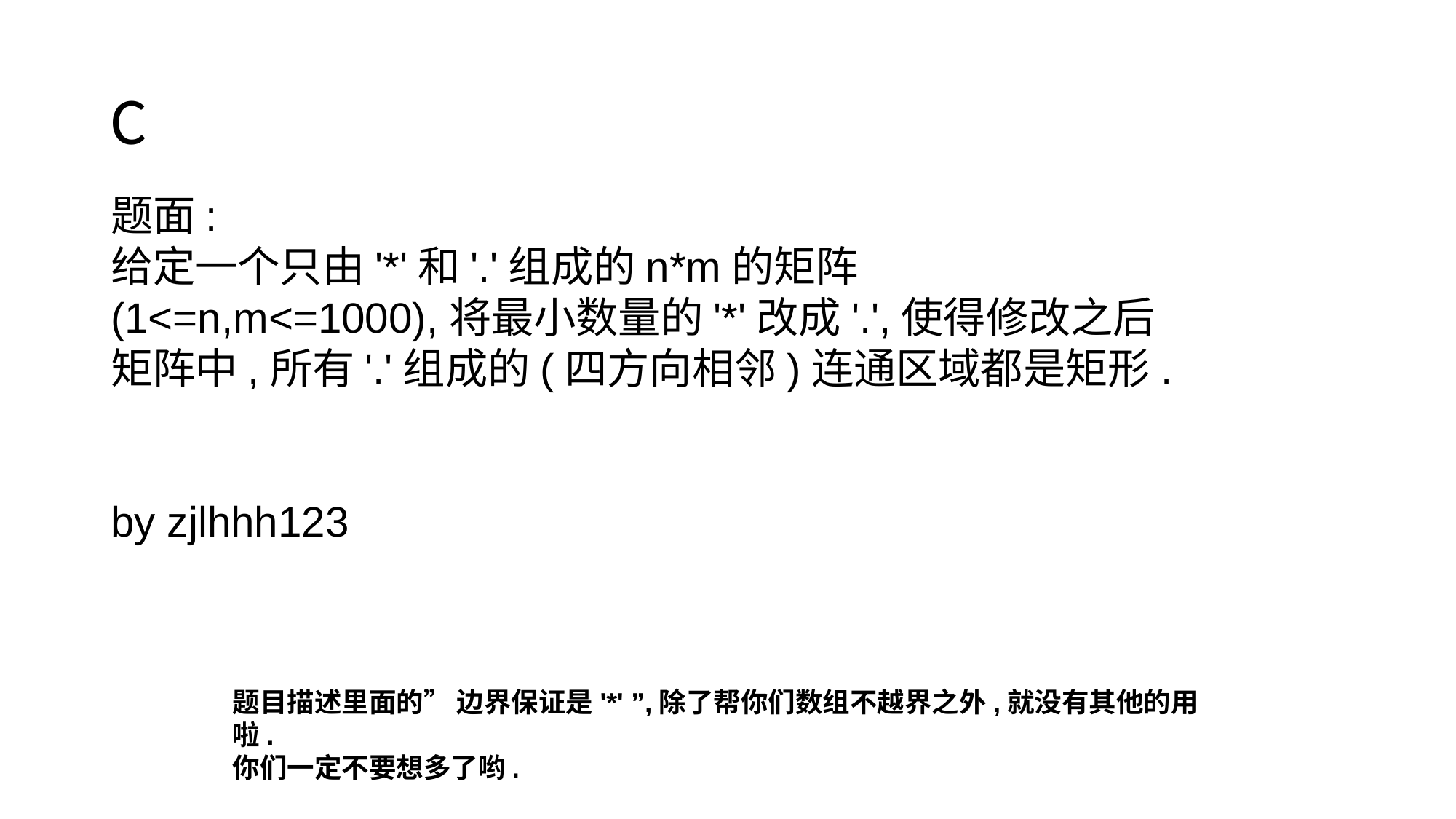

C
题面:
给定一个只由'*'和'.'组成的n*m的矩阵(1<=n,m<=1000),将最小数量的'*'改成'.',使得修改之后矩阵中,所有'.'组成的(四方向相邻)连通区域都是矩形.

by zjlhhh123
题目描述里面的” 边界保证是'*' ”,除了帮你们数组不越界之外,就没有其他的用啦.
你们一定不要想多了哟.